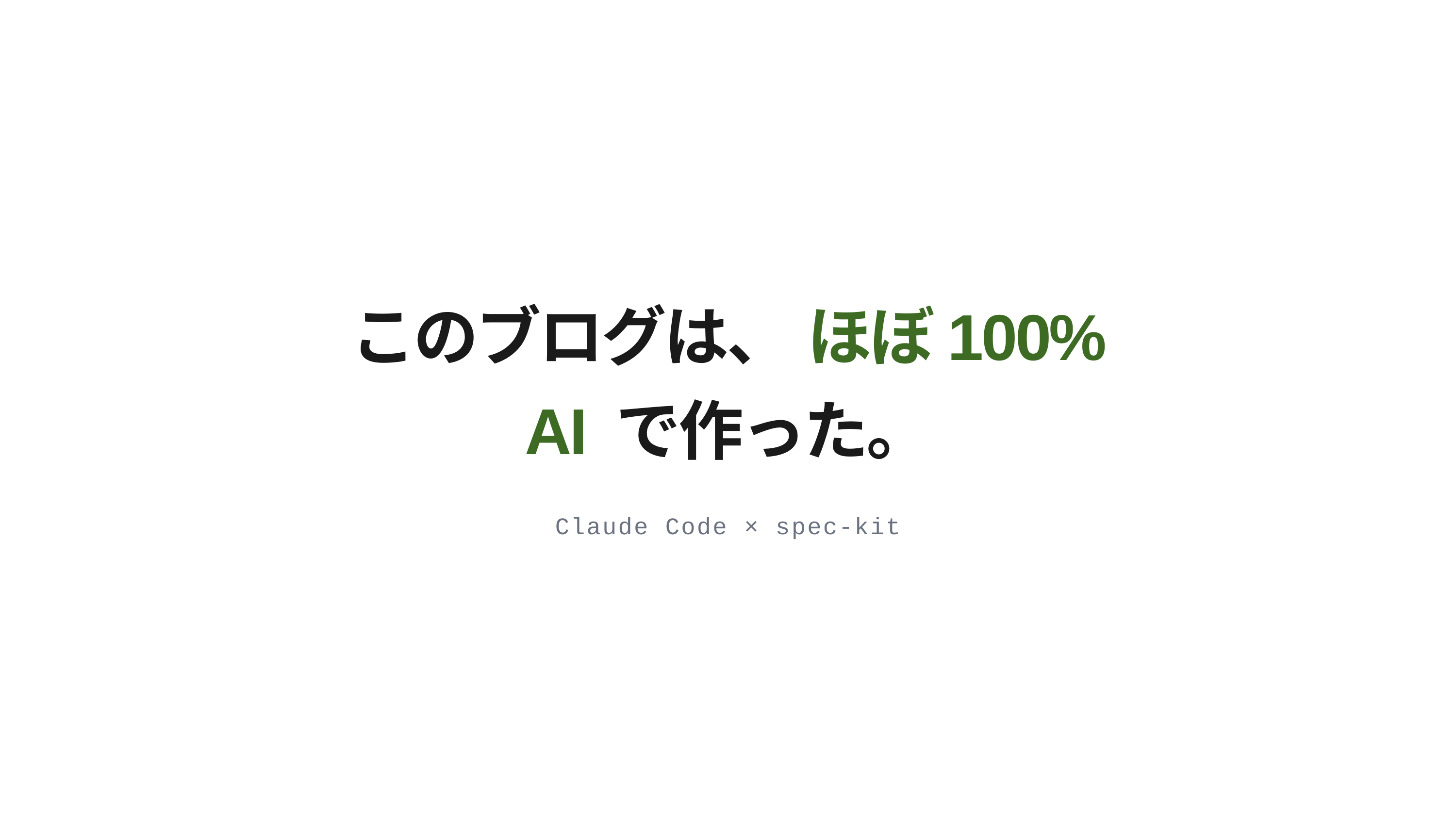

このブログは、 ほぼ100% AI で作った。
Claude Code × spec-kit